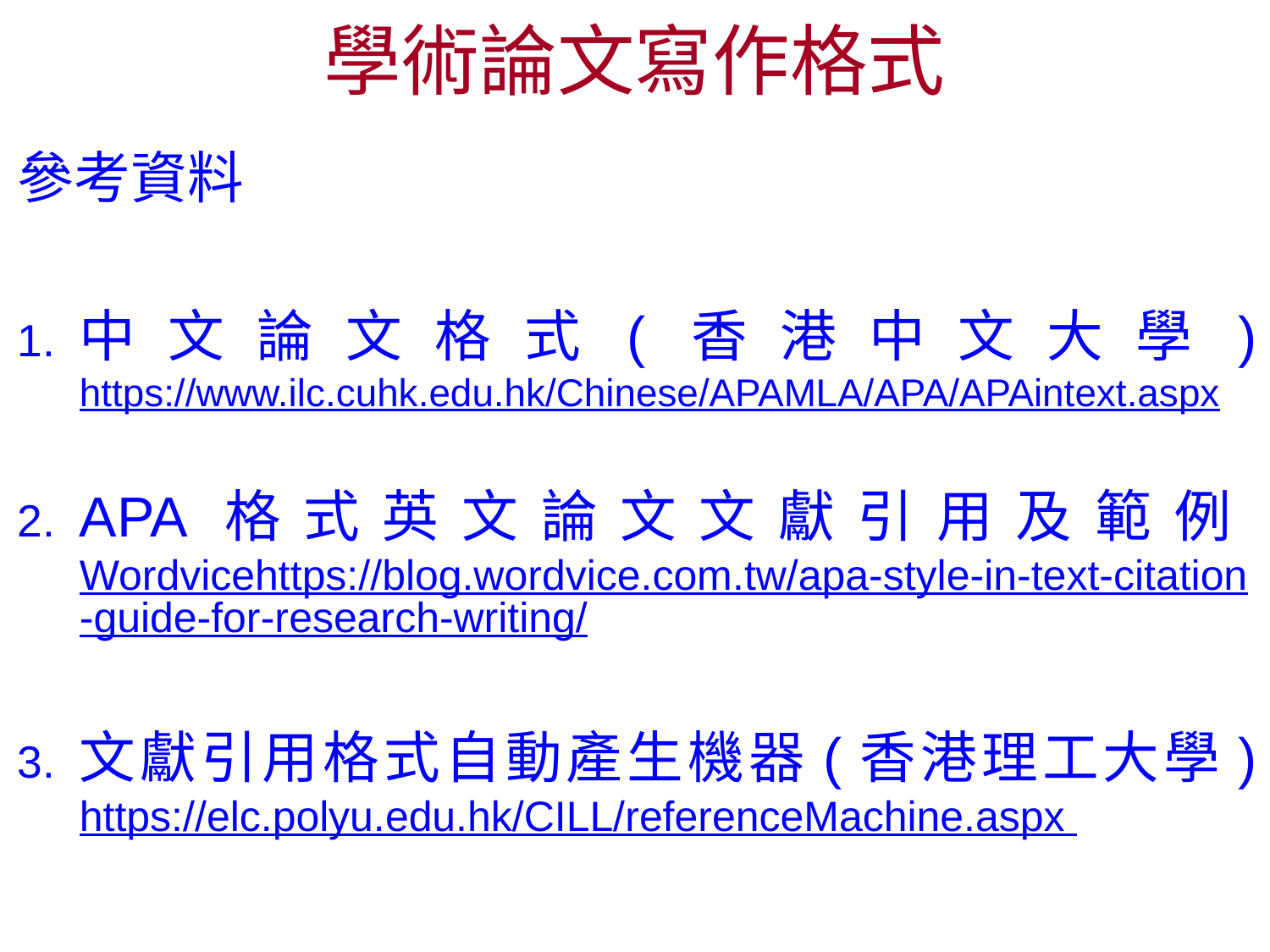

# 學術論文寫作格式
參考資料

中文論文格式(香港中文大學)
https://www.ilc.cuhk.edu.hk/Chinese/APAMLA/APA/APAintext.aspx

APA格式英文論文文獻引用及範例 Wordvicehttps://blog.wordvice.com.tw/apa-style-in-text-citation-guide-for-research-writing/

文獻引用格式自動產生機器(香港理工大學)
https://elc.polyu.edu.hk/CILL/referenceMachine.aspx